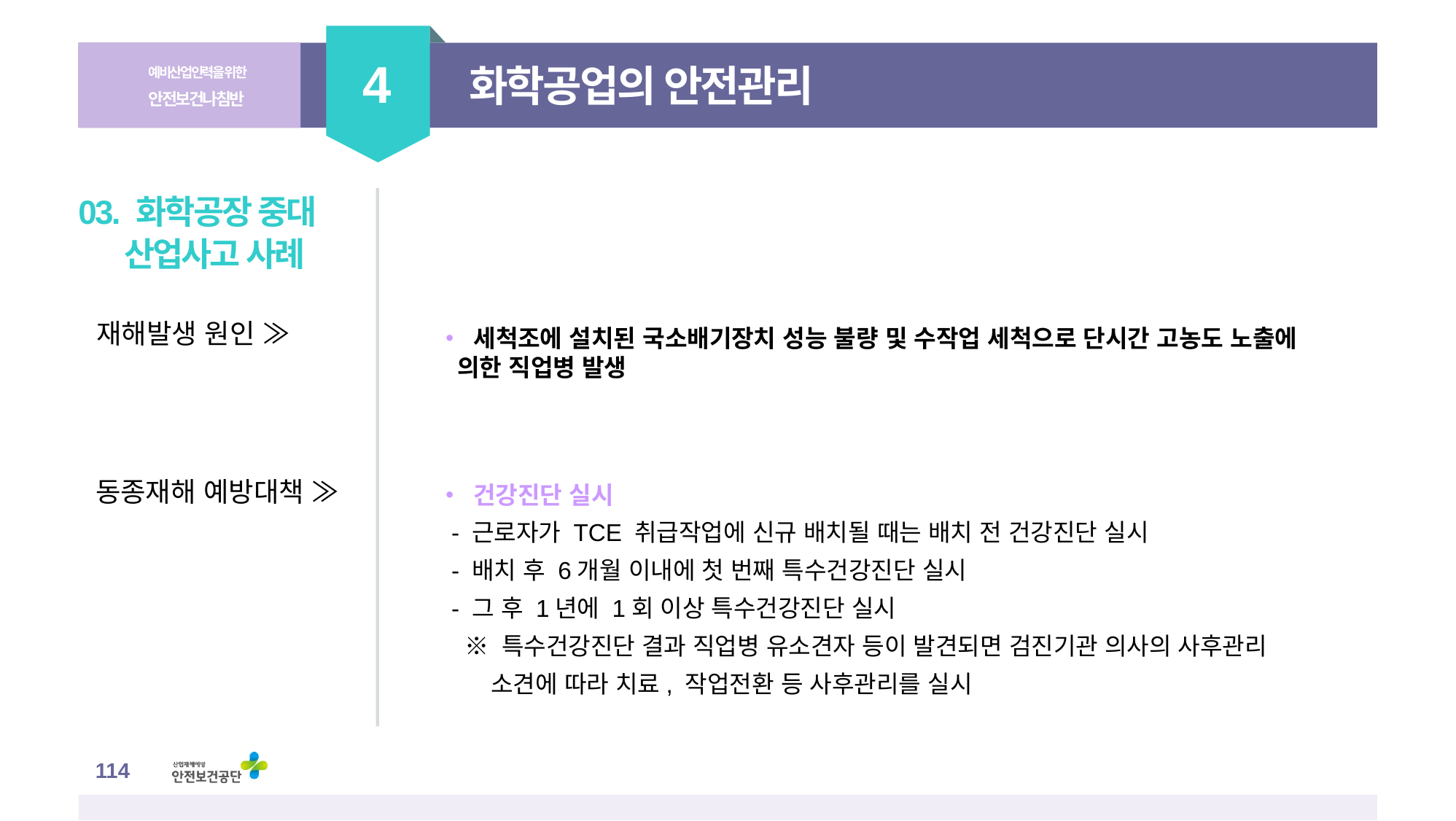

4
예비산업인력을 위한
안전보건나침반
화학공업의 안전관리
03. 화학공장 중대 산업사고 사례
재해발생 원인 ≫
• 세척조에 설치된 국소배기장치 성능 불량 및 수작업 세척으로 단시간 고농도 노출에
  의한 직업병 발생
• 건강진단 실시
  - 근로자가 TCE 취급작업에 신규 배치될 때는 배치 전 건강진단 실시
  - 배치 후 6개월 이내에 첫 번째 특수건강진단 실시
  - 그 후 1년에 1회 이상 특수건강진단 실시
    ※ 특수건강진단 결과 직업병 유소견자 등이 발견되면 검진기관 의사의 사후관리
       소견에 따라 치료, 작업전환 등 사후관리를 실시
동종재해 예방대책 ≫